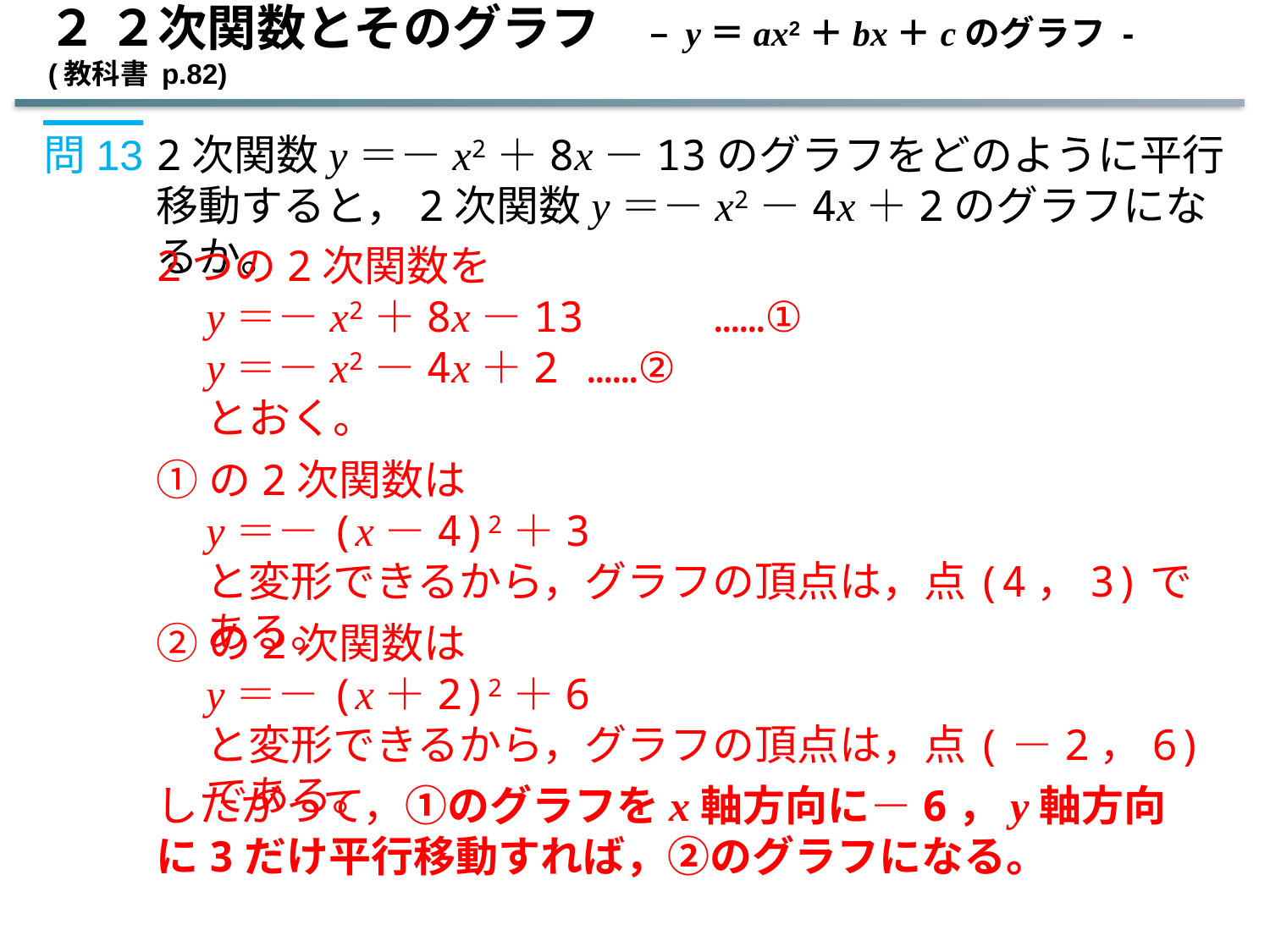

２ ２次関数とそのグラフ　– y＝ax2＋bx＋cのグラフ -    (教科書 p.82)
問13
2次関数y＝－x2＋8x－13のグラフをどのように平行移動すると，2次関数y＝－x2－4x＋2のグラフになるか。
2つの2次関数を
y＝－x2＋8x－13 	……①
y＝－x2－4x＋2	……②
とおく。
①の2次関数は
y＝－(x－4)2＋3
と変形できるから，グラフの頂点は，点(4，3)である。
②の2次関数は
y＝－(x＋2)2＋6
と変形できるから，グラフの頂点は，点(－2，6)である。
したがって，①のグラフをx軸方向に－6，y軸方向に3だけ平行移動すれば，②のグラフになる。